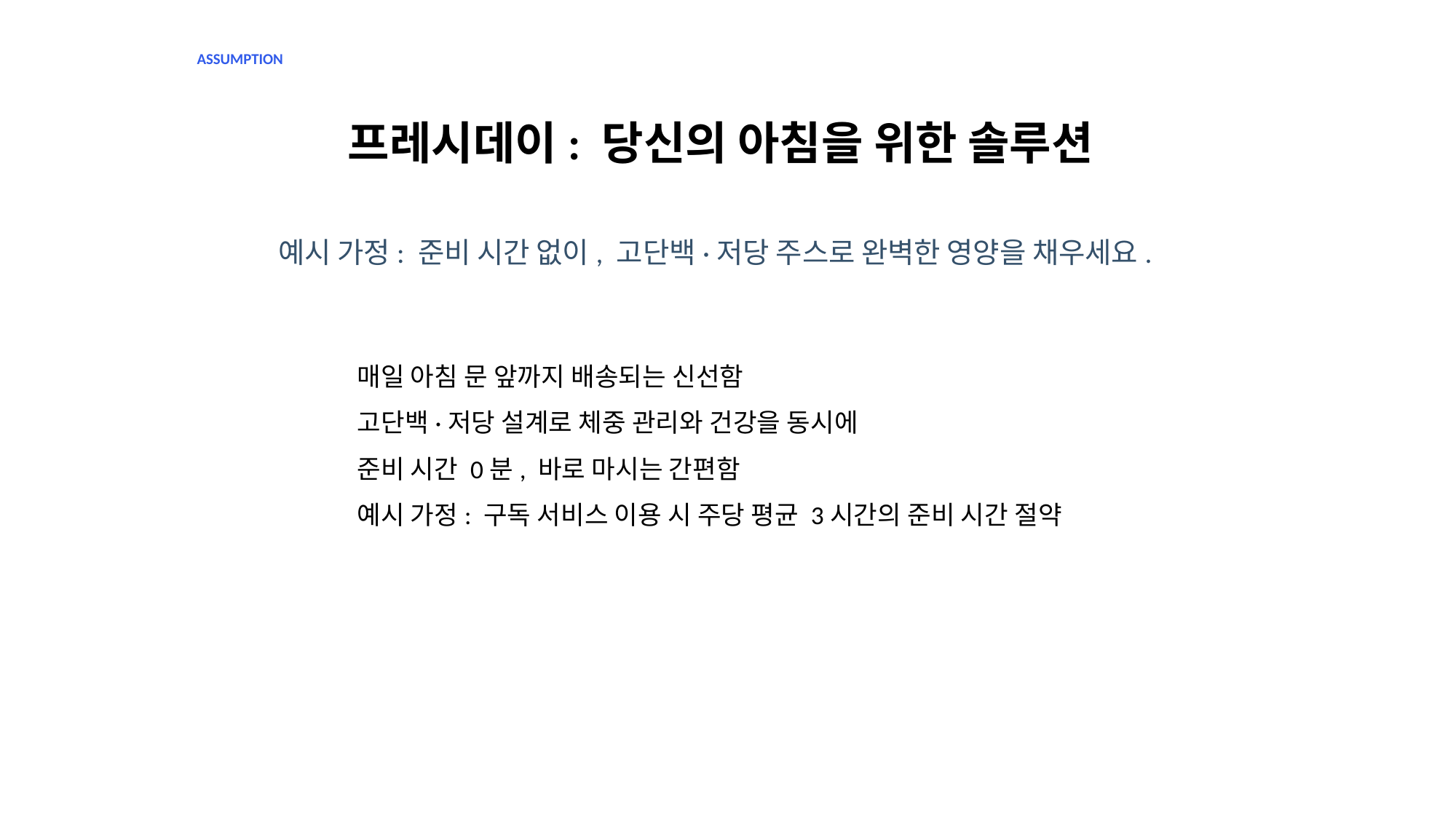

ASSUMPTION
프레시데이: 당신의 아침을 위한 솔루션
예시 가정: 준비 시간 없이, 고단백·저당 주스로 완벽한 영양을 채우세요.
매일 아침 문 앞까지 배송되는 신선함
고단백·저당 설계로 체중 관리와 건강을 동시에
준비 시간 0분, 바로 마시는 간편함
예시 가정: 구독 서비스 이용 시 주당 평균 3시간의 준비 시간 절약